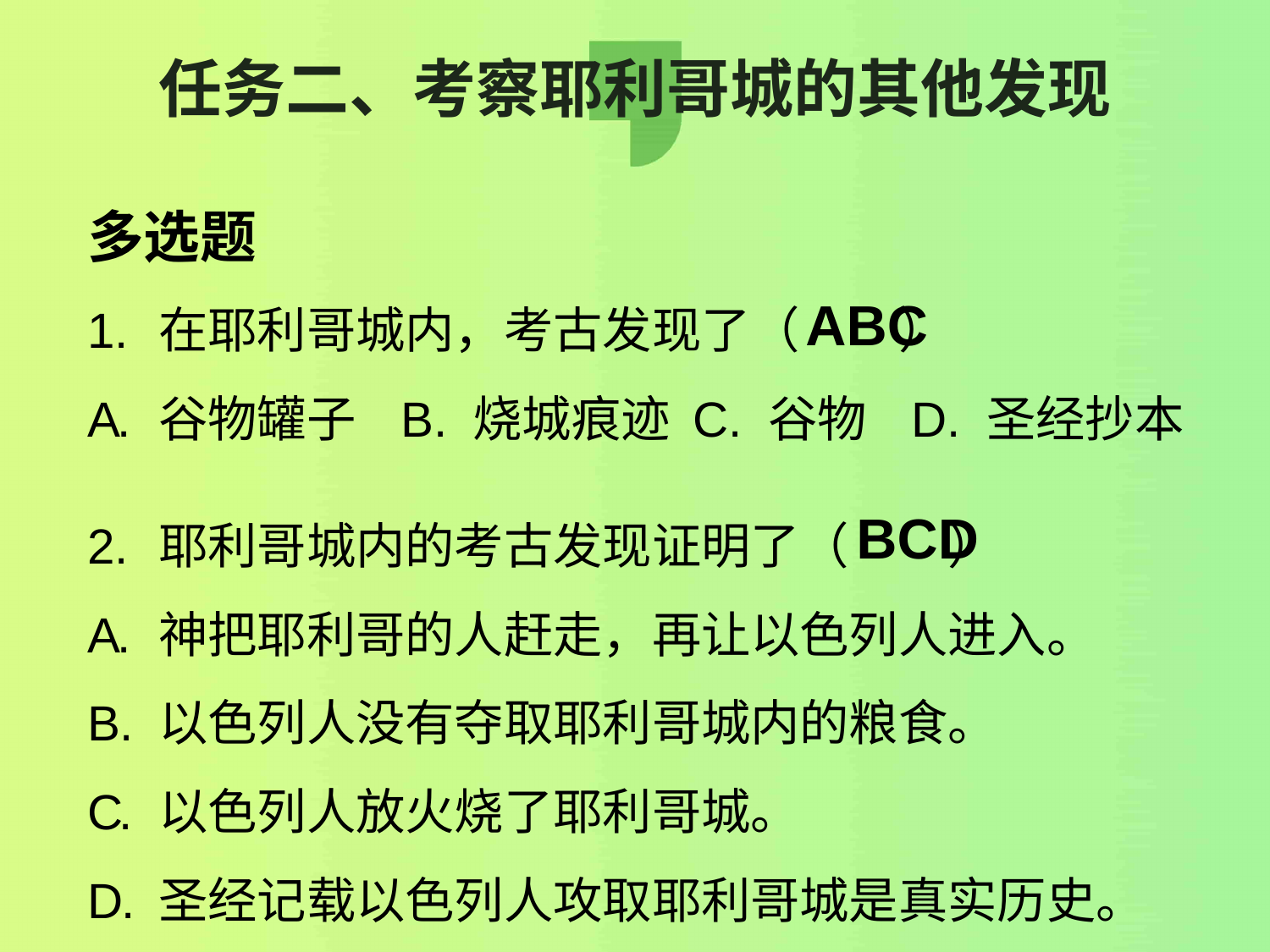

# 任务二、考察耶利哥城的其他发现
多选题
在耶利哥城内，考古发现了（         ）
谷物罐子   B. 烧城痕迹 C. 谷物   D. 圣经抄本

耶利哥城内的考古发现证明了（         ）
神把耶利哥的人赶走，再让以色列人进入。
以色列人没有夺取耶利哥城内的粮食。
以色列人放火烧了耶利哥城。
圣经记载以色列人攻取耶利哥城是真实历史。
ABC
BCD